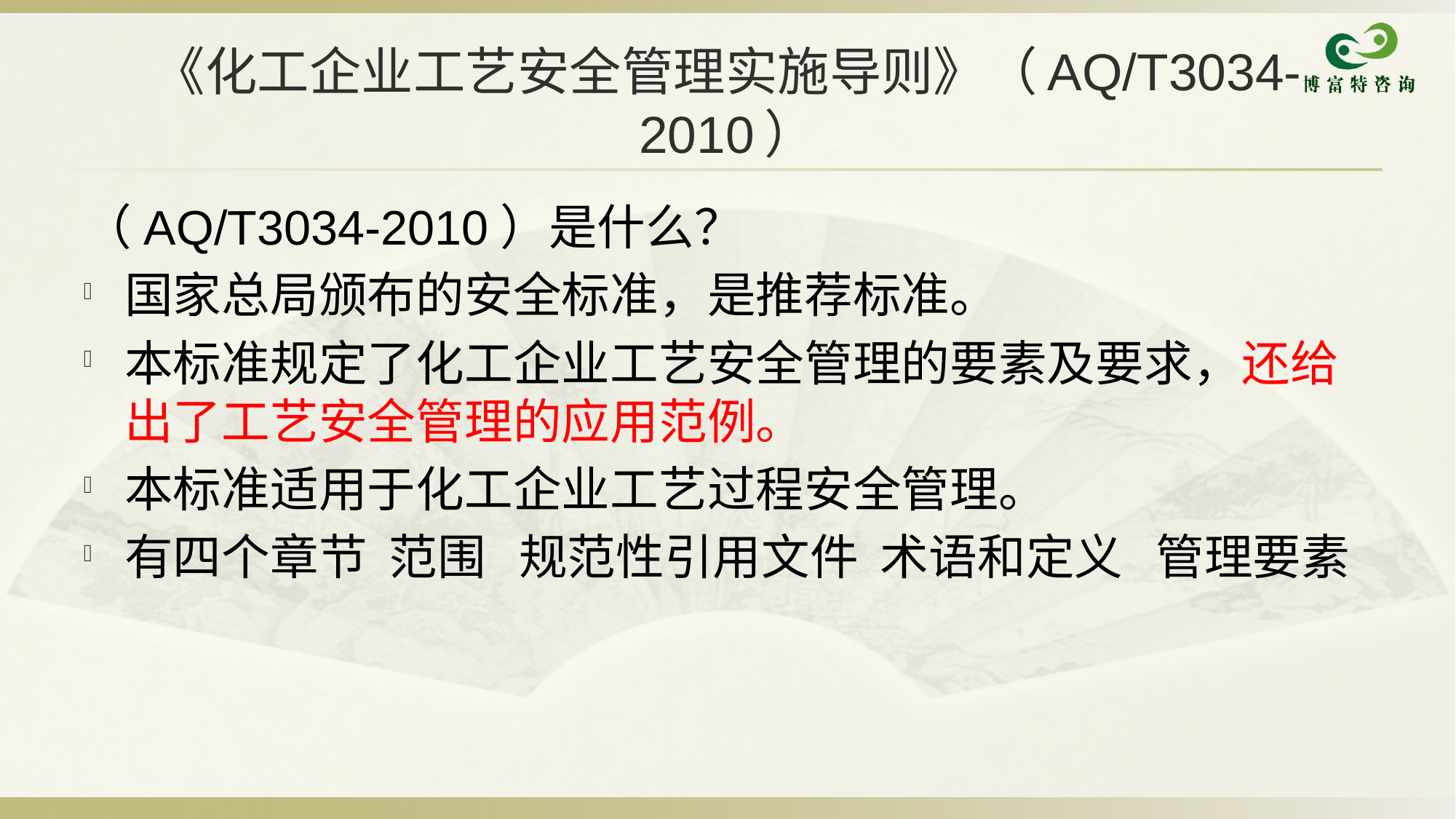

# 《化工企业工艺安全管理实施导则》（AQ/T3034-2010）
（AQ/T3034-2010）是什么？
国家总局颁布的安全标准，是推荐标准。
本标准规定了化工企业工艺安全管理的要素及要求，还给出了工艺安全管理的应用范例。
本标准适用于化工企业工艺过程安全管理。
有四个章节  范围   规范性引用文件  术语和定义   管理要素